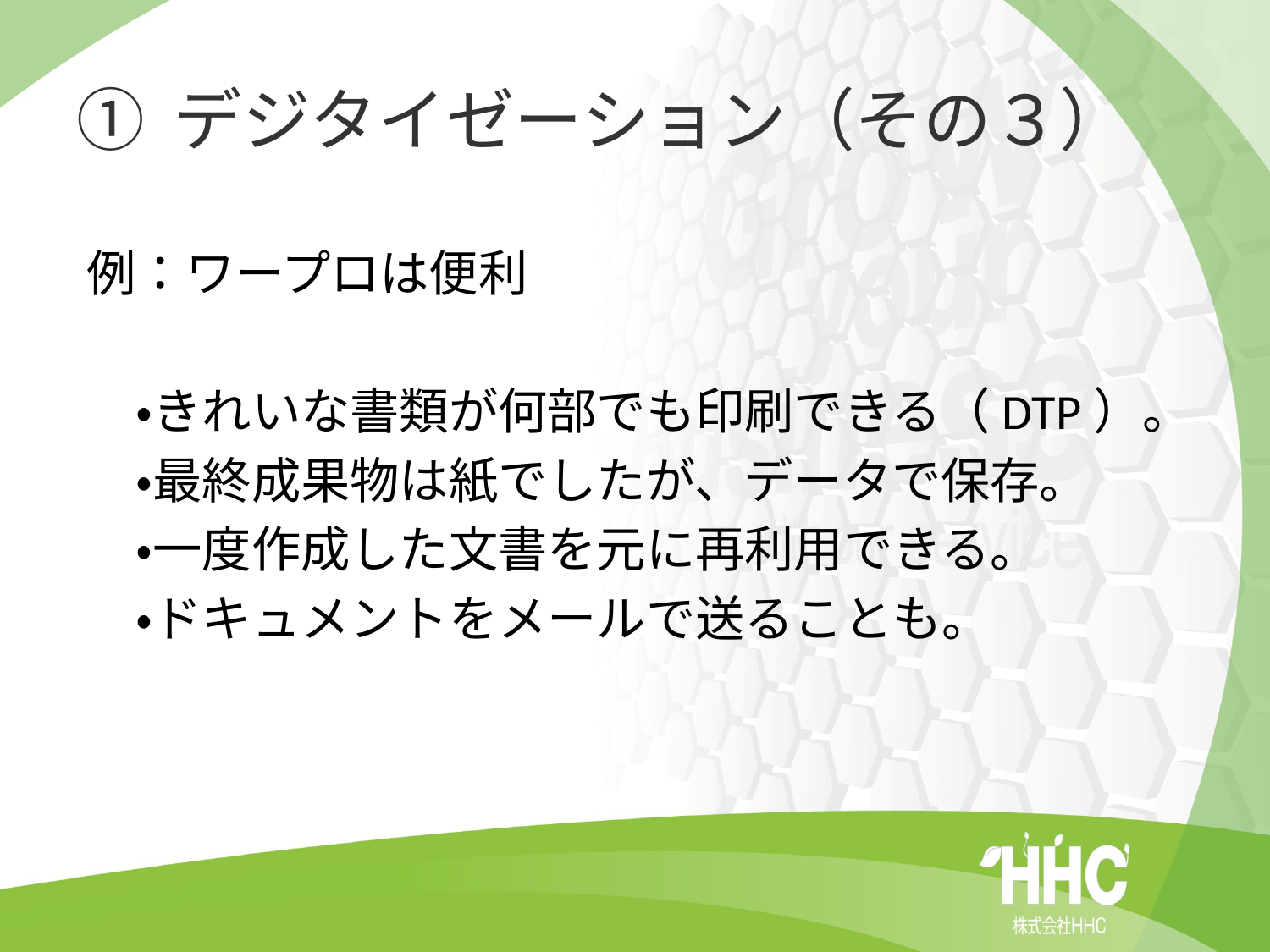

# ① デジタイゼーション（その３）
例：ワープロは便利

　・きれいな書類が何部でも印刷できる（DTP）。
　・最終成果物は紙でしたが、データで保存。
　・一度作成した文書を元に再利用できる。
　・ドキュメントをメールで送ることも。